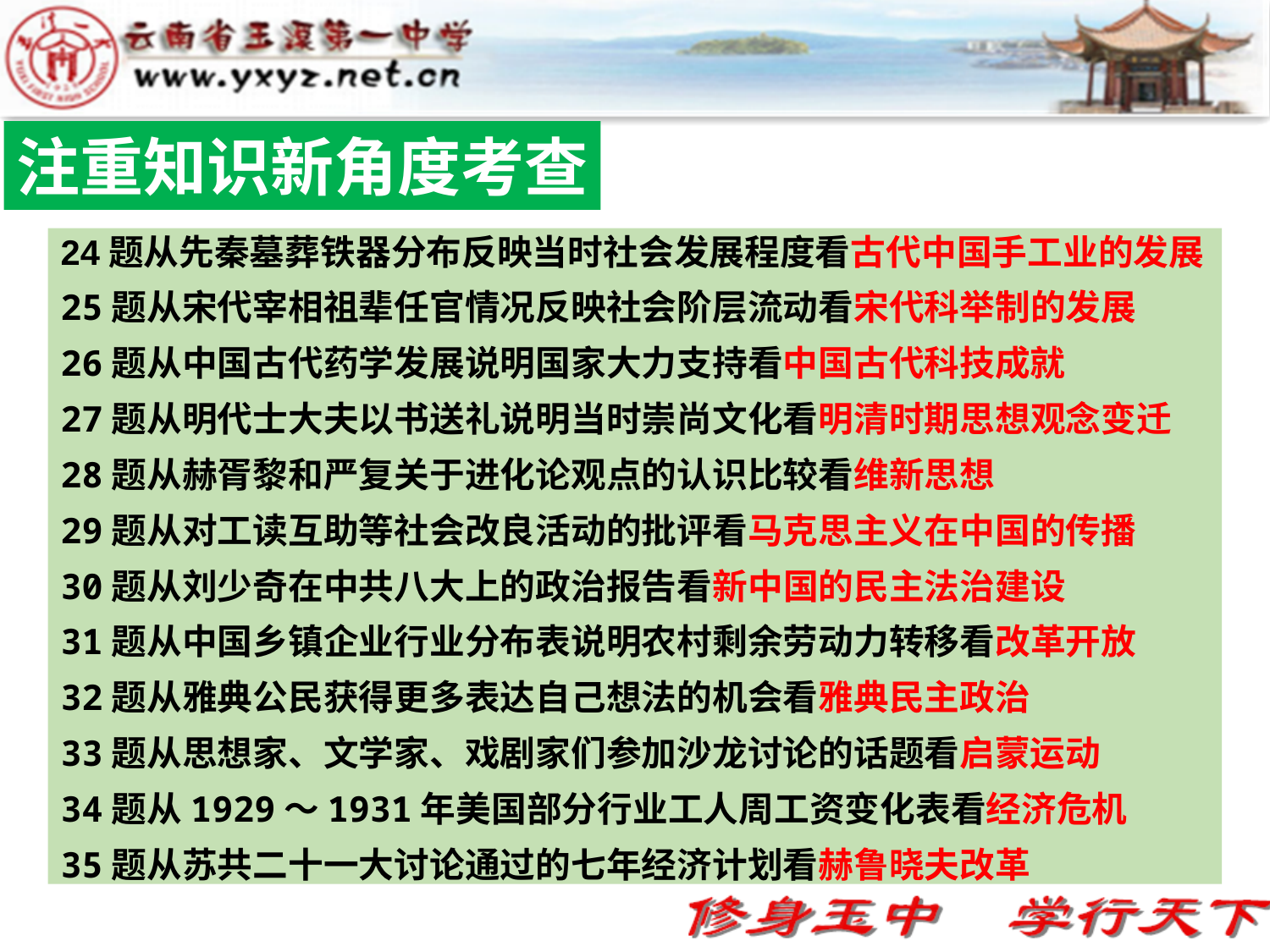

注重知识新角度考查
24题从先秦墓葬铁器分布反映当时社会发展程度看古代中国手工业的发展
25题从宋代宰相祖辈任官情况反映社会阶层流动看宋代科举制的发展
26题从中国古代药学发展说明国家大力支持看中国古代科技成就
27题从明代士大夫以书送礼说明当时崇尚文化看明清时期思想观念变迁
28题从赫胥黎和严复关于进化论观点的认识比较看维新思想
29题从对工读互助等社会改良活动的批评看马克思主义在中国的传播
30题从刘少奇在中共八大上的政治报告看新中国的民主法治建设
31题从中国乡镇企业行业分布表说明农村剩余劳动力转移看改革开放
32题从雅典公民获得更多表达自己想法的机会看雅典民主政治
33题从思想家、文学家、戏剧家们参加沙龙讨论的话题看启蒙运动
34题从1929～1931年美国部分行业工人周工资变化表看经济危机
35题从苏共二十一大讨论通过的七年经济计划看赫鲁晓夫改革